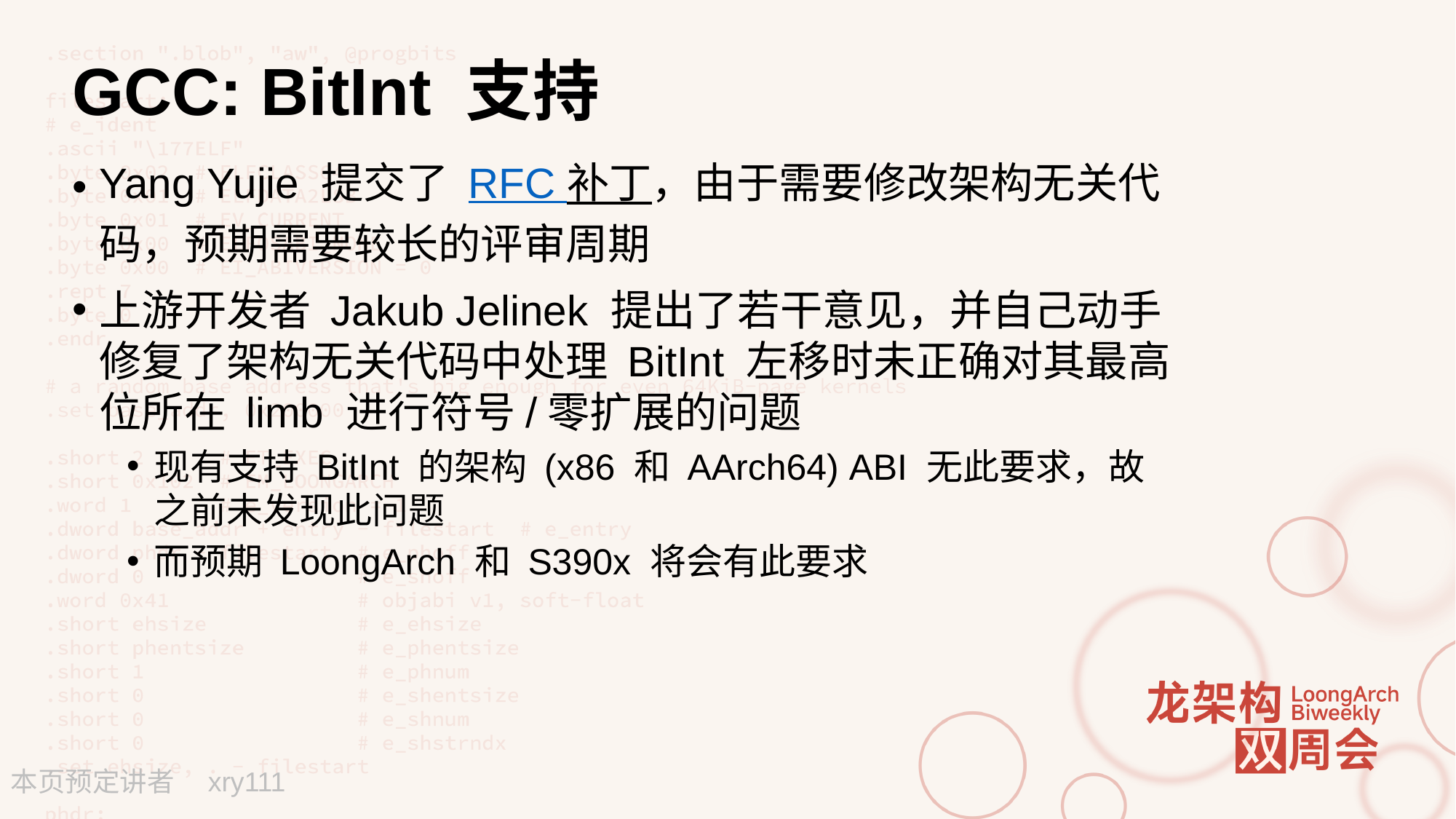

# GCC: BitInt 支持
Yang Yujie 提交了 RFC 补丁，由于需要修改架构无关代码，预期需要较长的评审周期
上游开发者 Jakub Jelinek 提出了若干意见，并自己动手修复了架构无关代码中处理 BitInt 左移时未正确对其最高位所在 limb 进行符号/零扩展的问题
现有支持 BitInt 的架构 (x86 和 AArch64) ABI 无此要求，故之前未发现此问题
而预期 LoongArch 和 S390x 将会有此要求
xry111